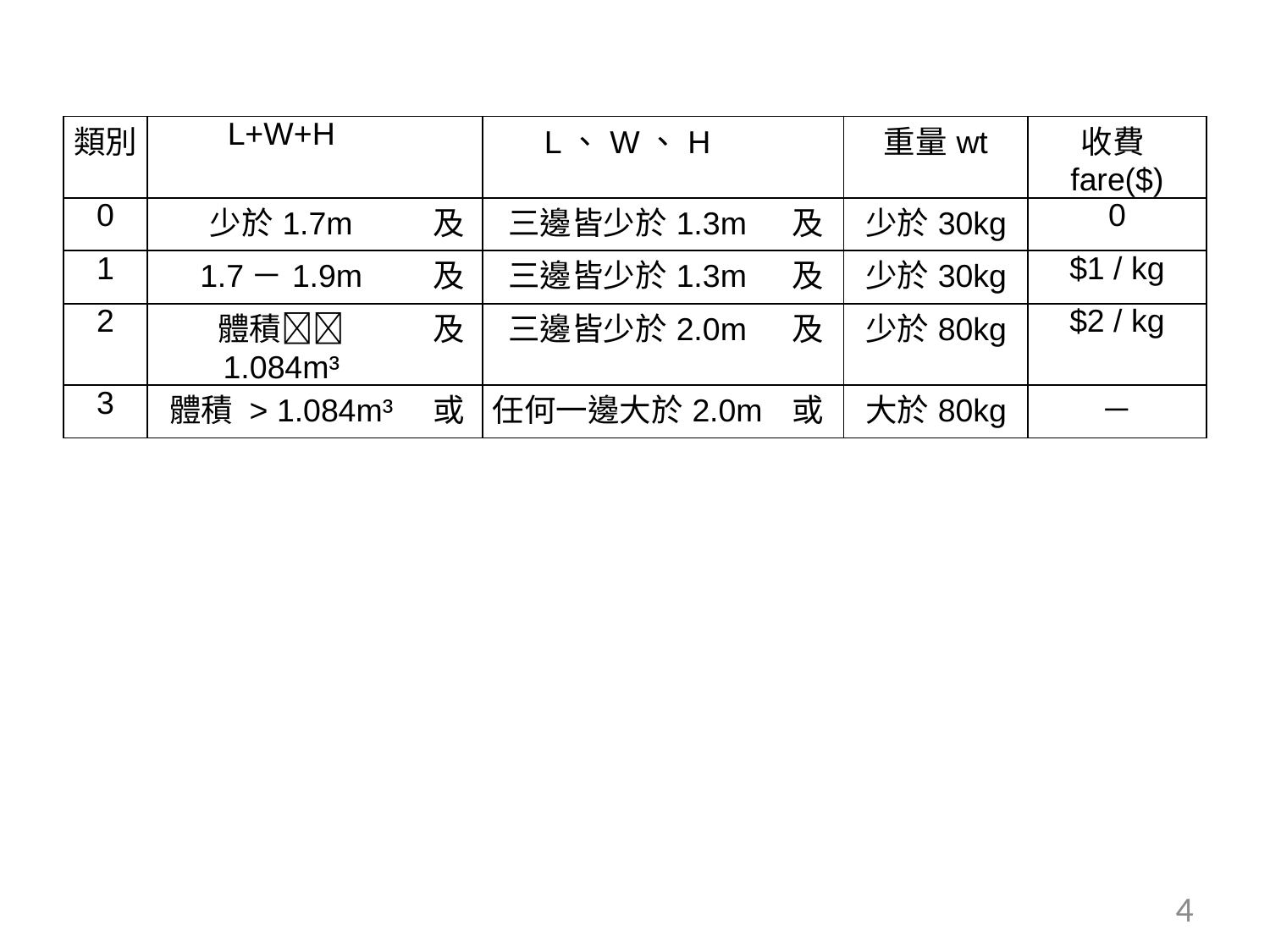

| 類別 | L+W+H |  | L、W、H |  | 重量wt | 收費fare($) |
| --- | --- | --- | --- | --- | --- | --- |
| 0 | 少於1.7m | 及 | 三邊皆少於1.3m | 及 | 少於30kg | 0 |
| 1 | 1.7－1.9m | 及 | 三邊皆少於1.3m | 及 | 少於30kg | $1 / kg |
| 2 | 體積 ≤ 1.084m³ | 及 | 三邊皆少於2.0m | 及 | 少於80kg | $2 / kg |
| 3 | 體積 > 1.084m³ | 或 | 任何一邊大於2.0m | 或 | 大於80kg | － |
4